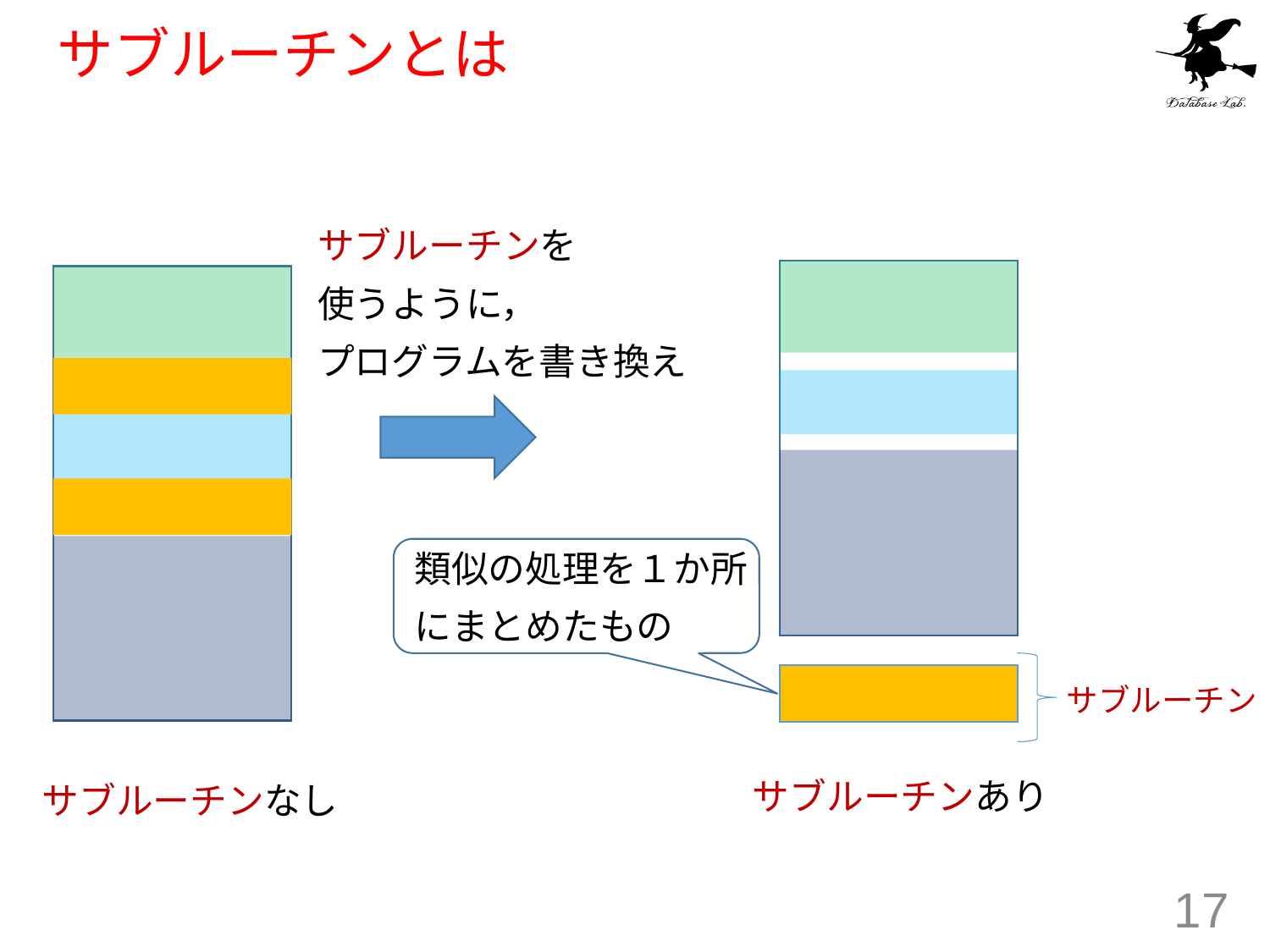

# サブルーチンとは

サブルーチンを
使うように，
プログラムを書き換え

類似の処理を１か所
にまとめたもの

サブルーチン
サブルーチンあり
サブルーチンなし
17